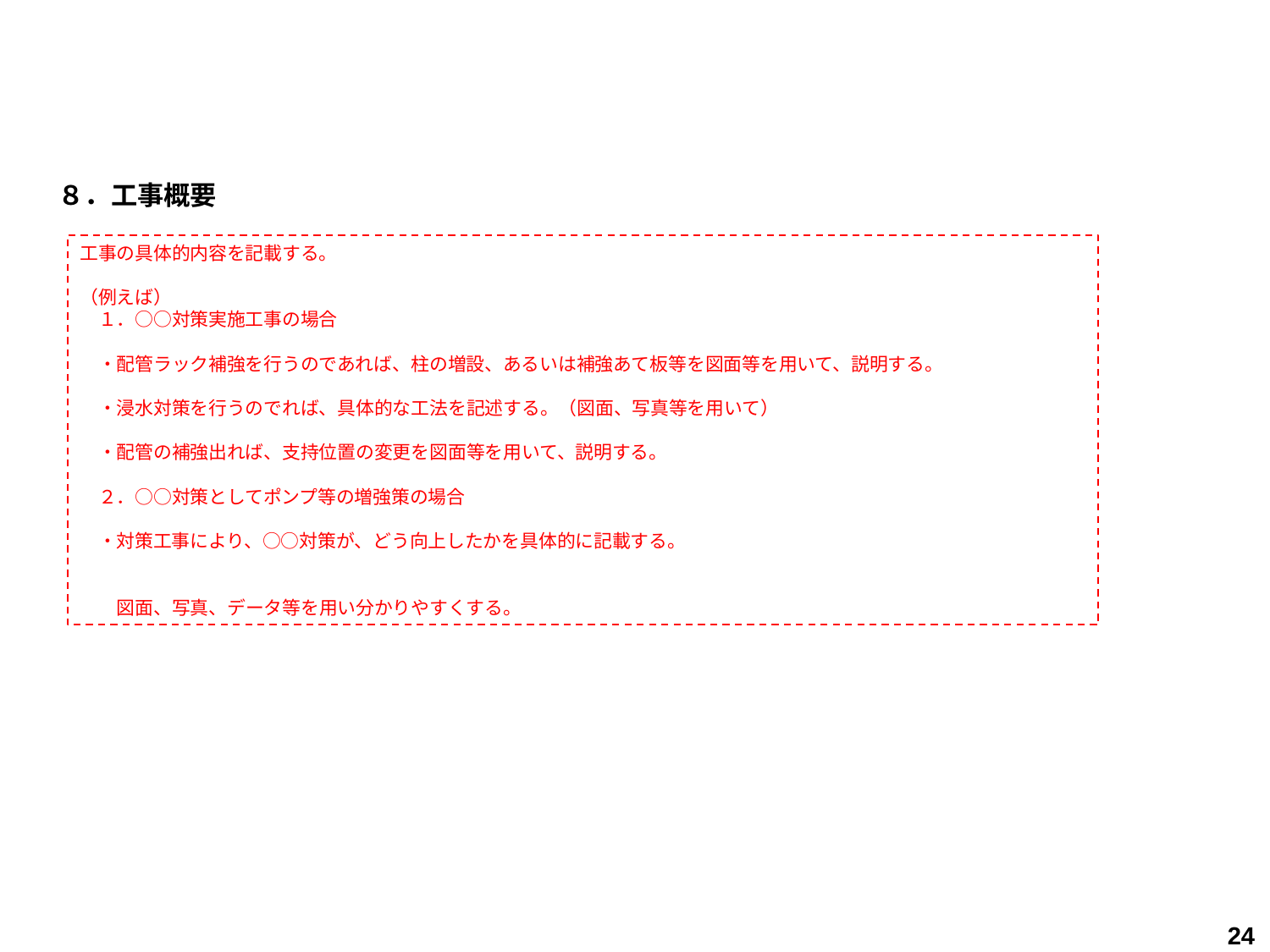

８．工事概要
工事の具体的内容を記載する。

（例えば）
　１．○○対策実施工事の場合

　・配管ラック補強を行うのであれば、柱の増設、あるいは補強あて板等を図面等を用いて、説明する。

　・浸水対策を行うのでれば、具体的な工法を記述する。（図面、写真等を用いて）

　・配管の補強出れば、支持位置の変更を図面等を用いて、説明する。

　２．○○対策としてポンプ等の増強策の場合

　・対策工事により、○○対策が、どう向上したかを具体的に記載する。

　　図面、写真、データ等を用い分かりやすくする。
24